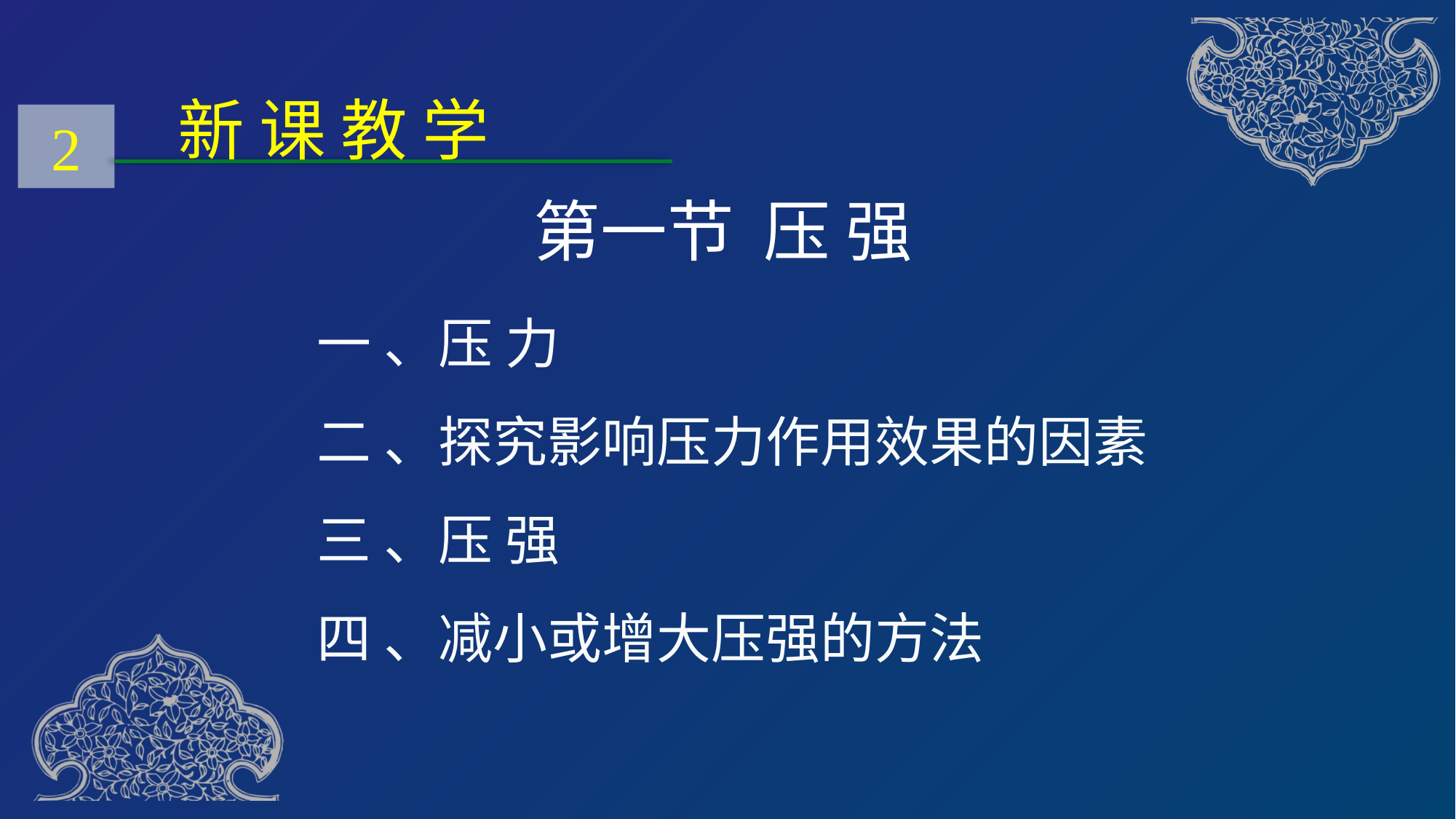

新 课 教 学

2
第一节  压 强
一 、压 力
二 、探究影响压力作用效果的因素
三 、压 强
四 、减小或增大压强的方法